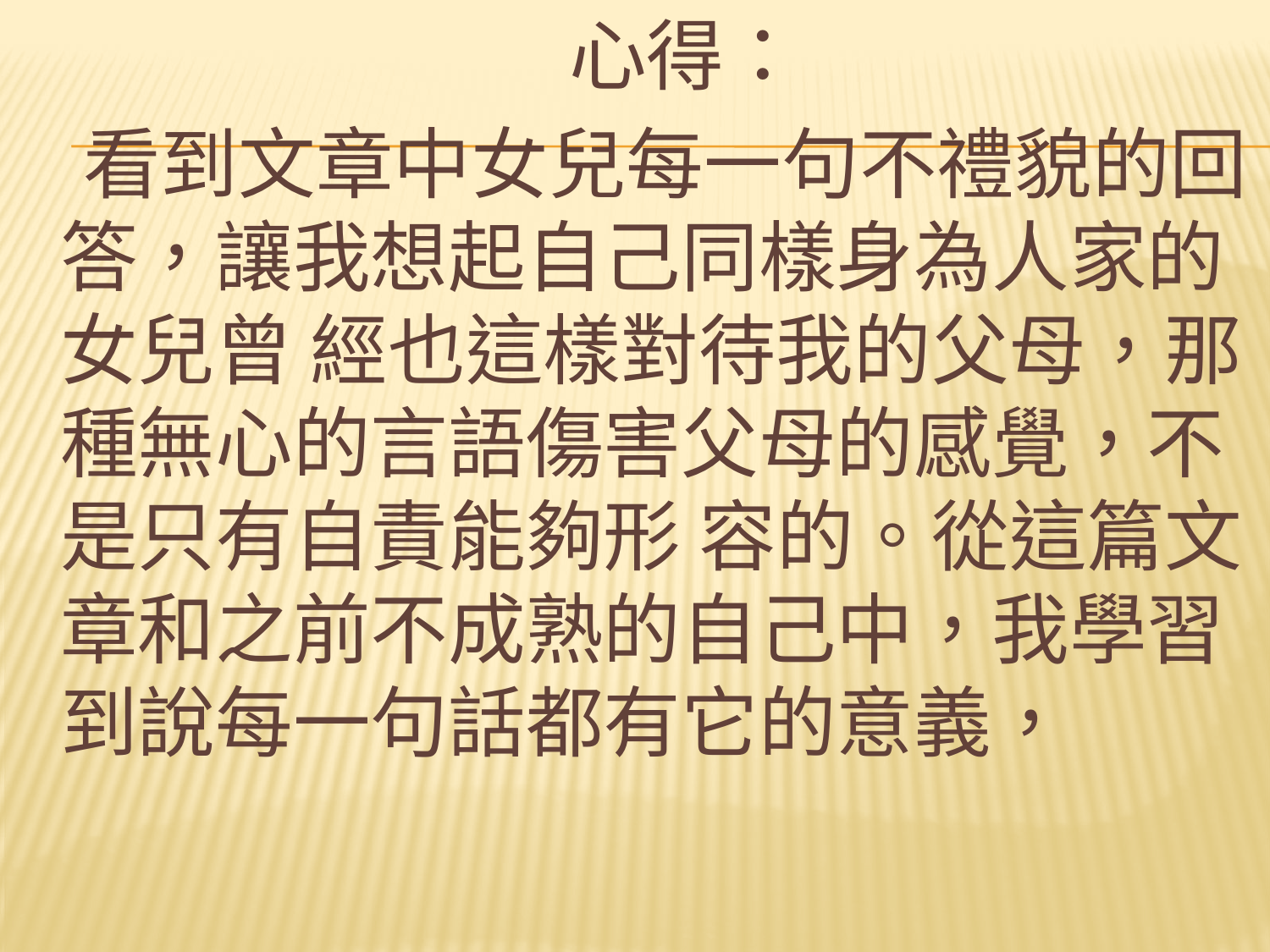

心得：
   看到文章中女兒每一句不禮貌的回答，讓我想起自己同樣身為人家的女兒曾 經也這樣對待我的父母，那種無心的言語傷害父母的感覺，不是只有自責能夠形 容的。從這篇文章和之前不成熟的自己中，我學習到說每一句話都有它的意義，